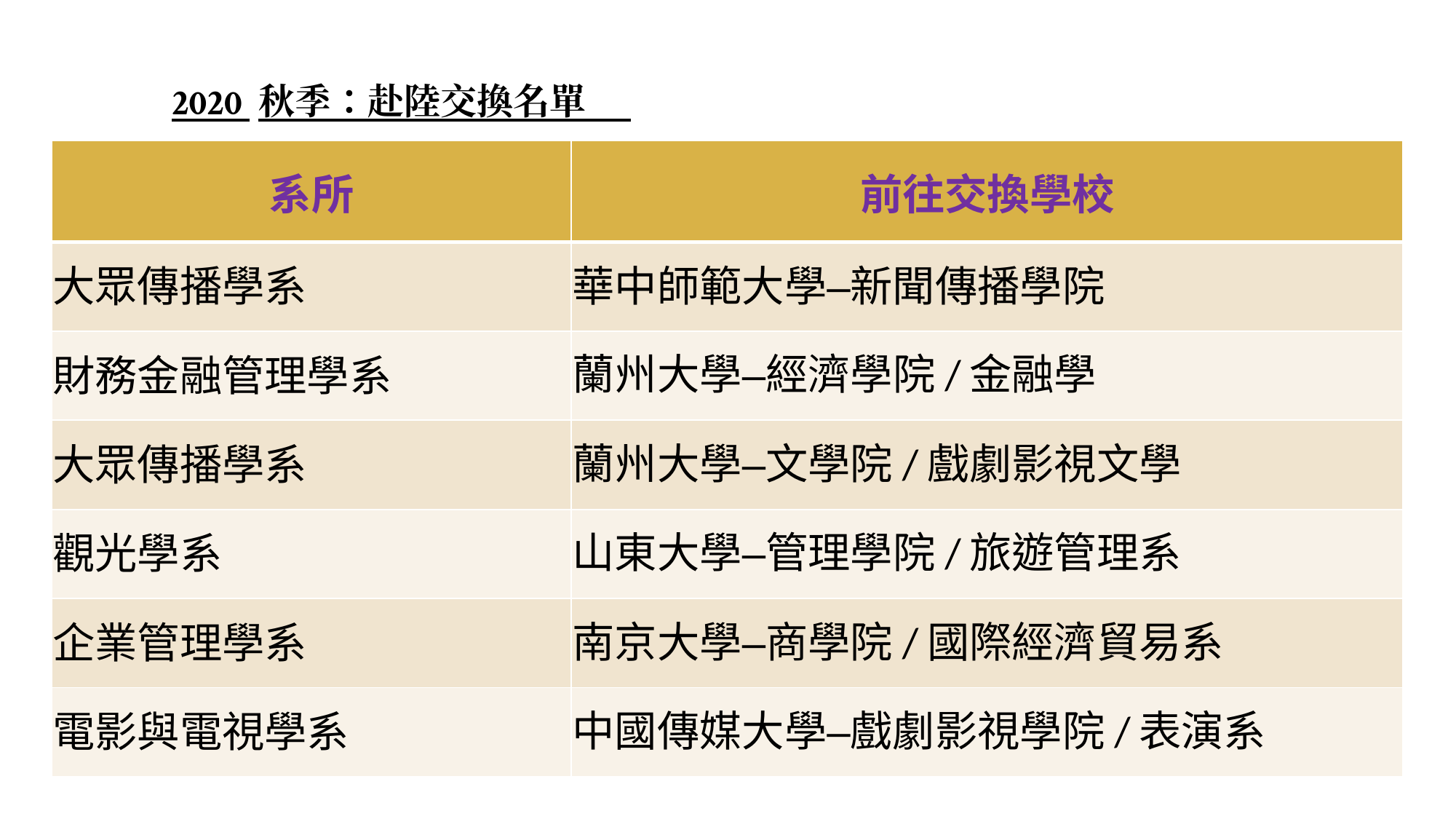

2020 秋季：赴陸交換名單
| 系所 | 前往交換學校 |
| --- | --- |
| 大眾傳播學系 | 華中師範大學–新聞傳播學院 |
| 財務金融管理學系 | 蘭州大學–經濟學院/金融學 |
| 大眾傳播學系 | 蘭州大學–文學院/戲劇影視文學 |
| 觀光學系 | 山東大學–管理學院/旅遊管理系 |
| 企業管理學系 | 南京大學–商學院/國際經濟貿易系 |
| 電影與電視學系 | 中國傳媒大學–戲劇影視學院/表演系 |
27